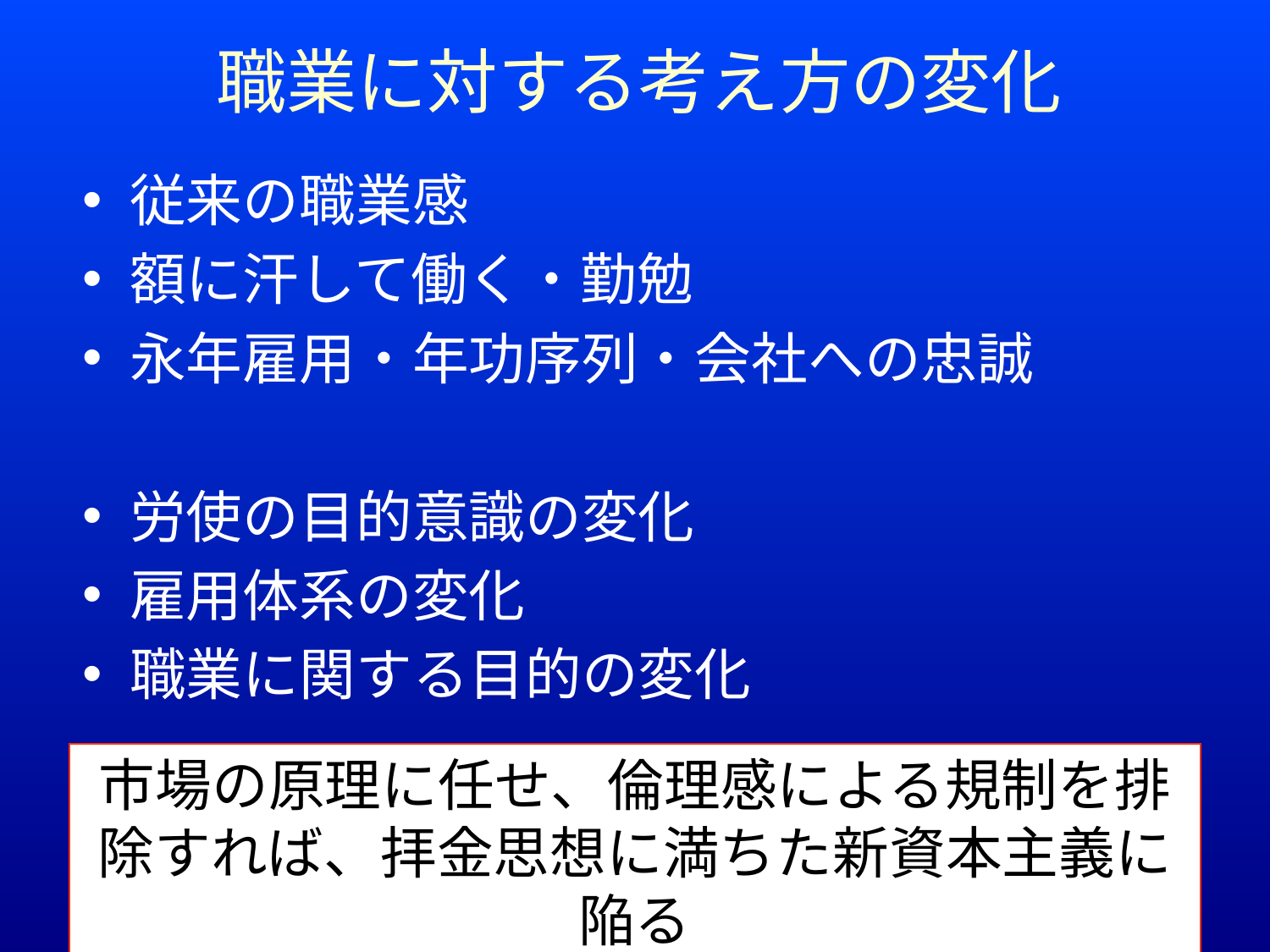

# 職業に対する考え方の変化
従来の職業感
額に汗して働く・勤勉
永年雇用・年功序列・会社への忠誠

労使の目的意識の変化
雇用体系の変化
職業に関する目的の変化

市場の原理に任せ、倫理感による規制を排除すれば、拝金思想に満ちた新資本主義に陥る